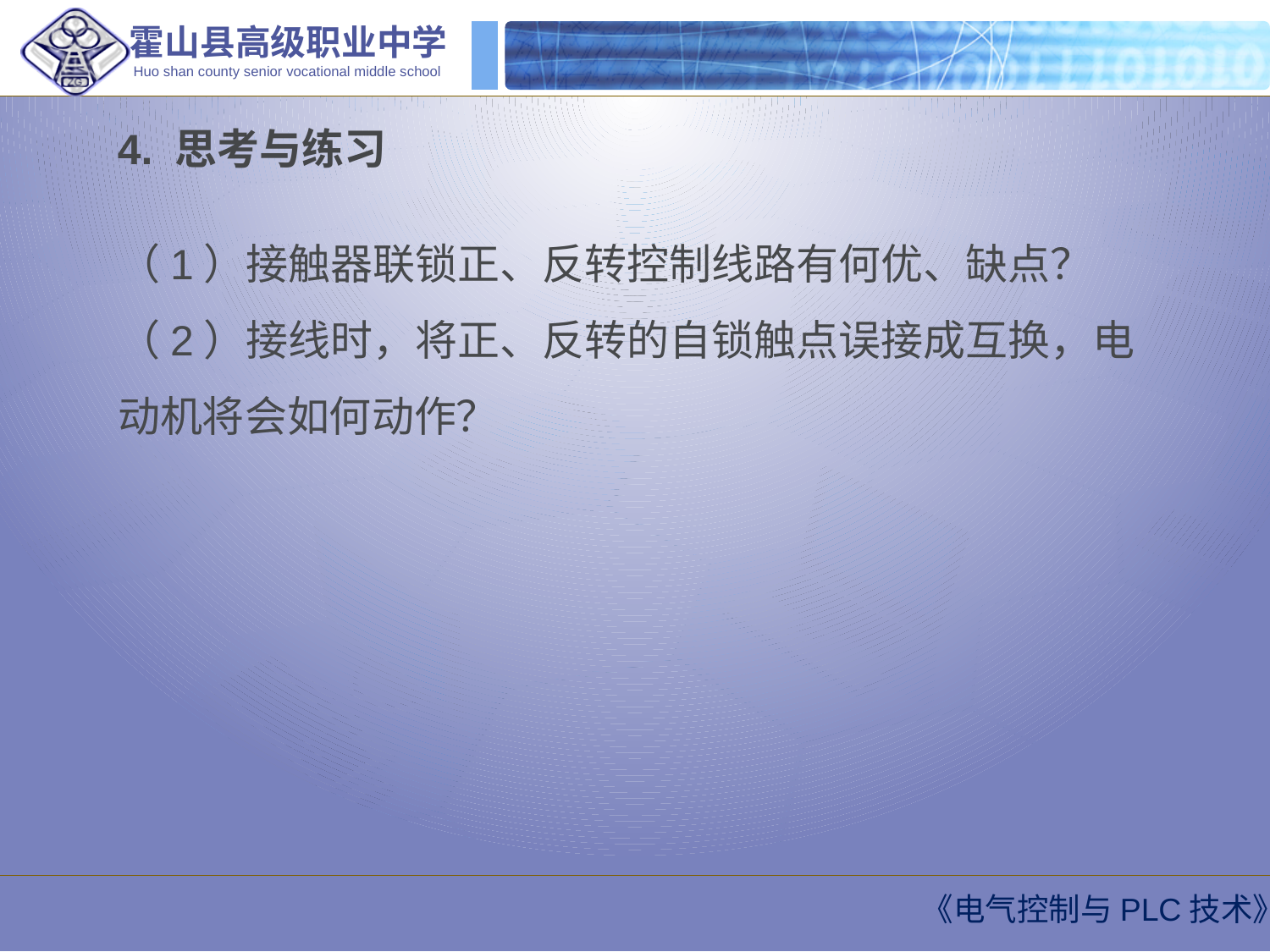

4. 思考与练习
（1）接触器联锁正、反转控制线路有何优、缺点？
（2）接线时，将正、反转的自锁触点误接成互换，电动机将会如何动作？